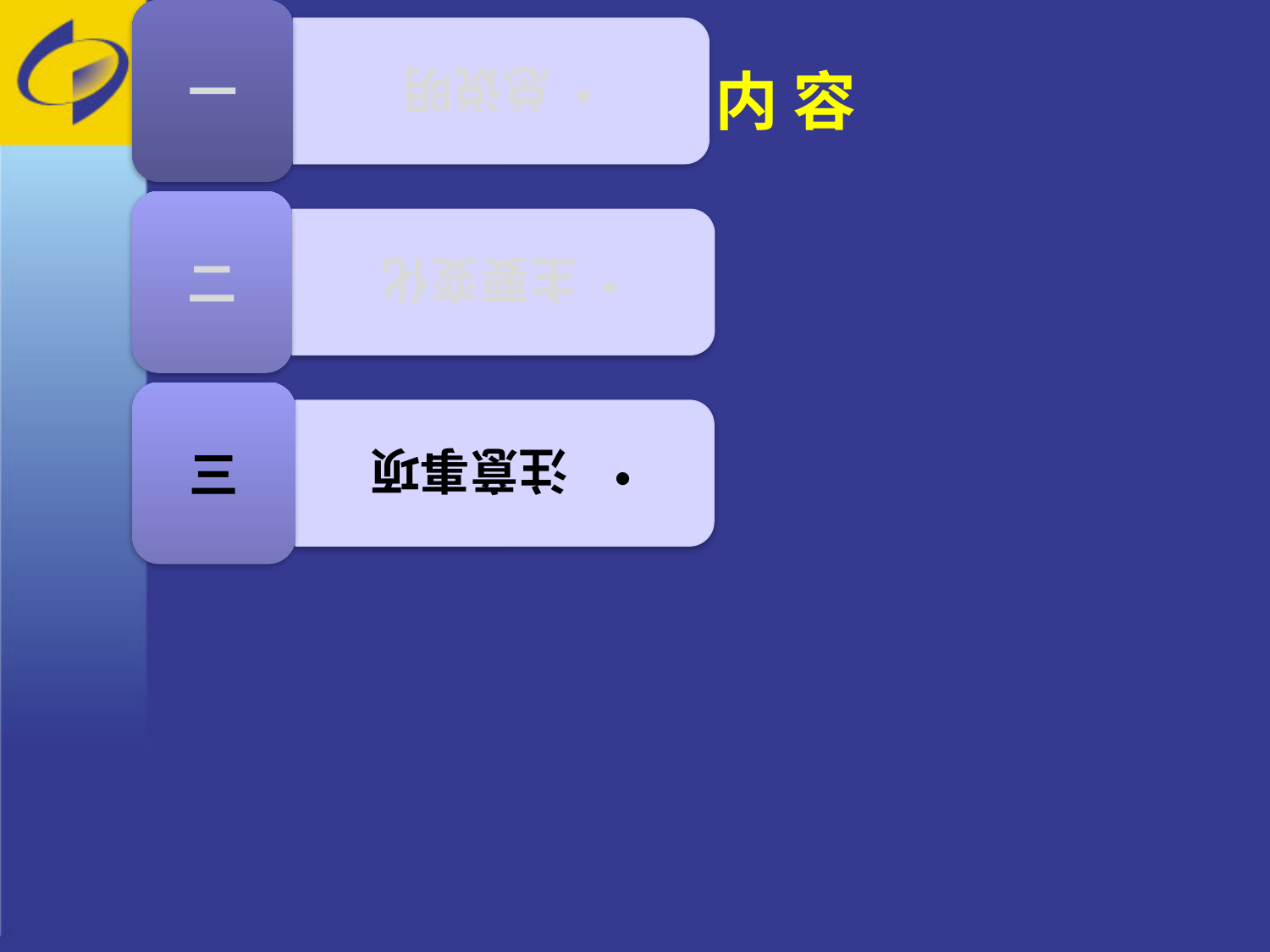

# 主 要 内 容
总说明
一
主要变化
二
 注意事项
三